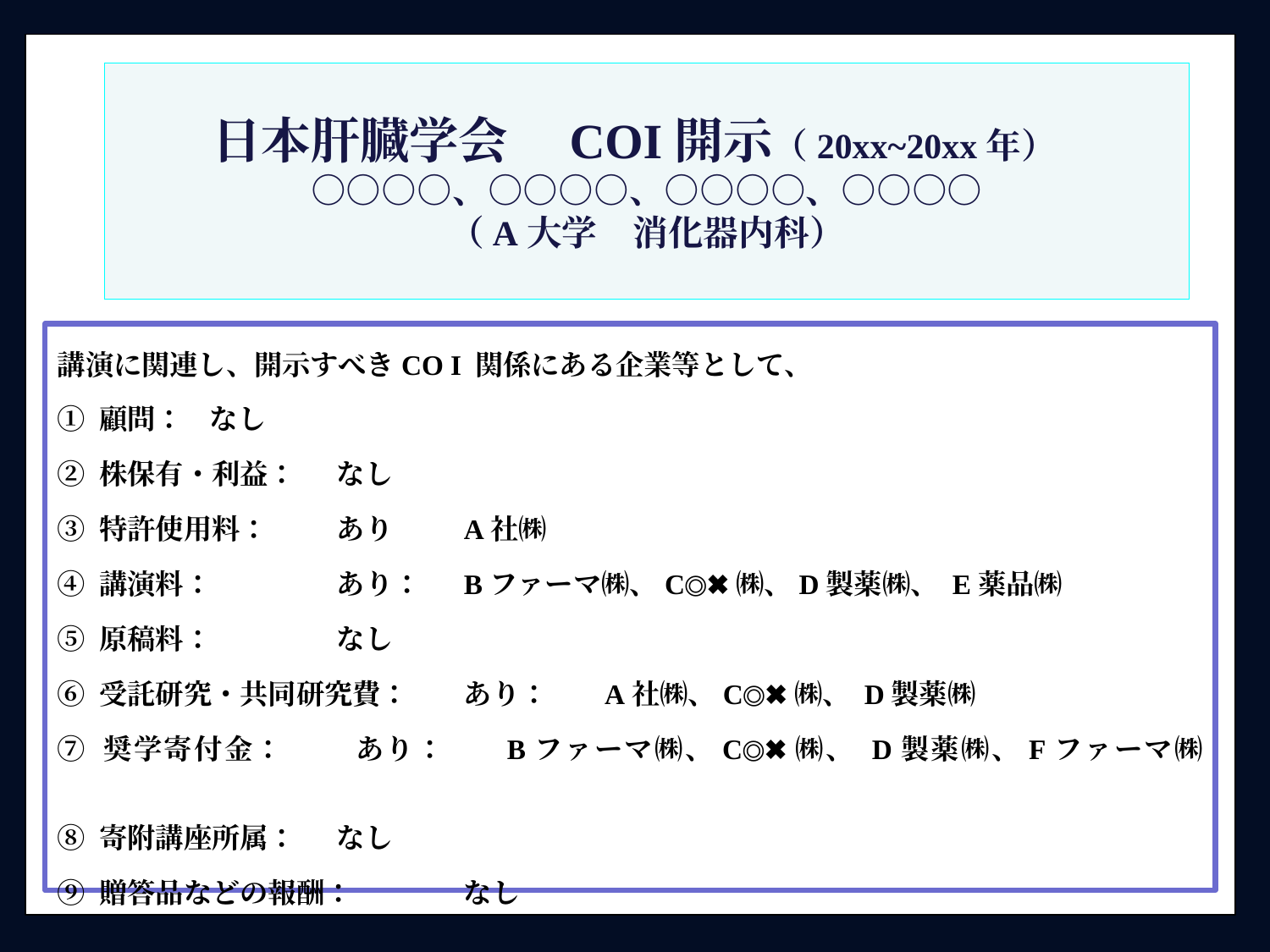

日本肝臓学会　COI開示（20xx~20xx年）　
○○○○、○○○○、○○○○、○○○○
（A大学　消化器内科）
講演に関連し、開示すべきCO I 関係にある企業等として、
① 顧問：	なし
② 株保有・利益：	なし
③ 特許使用料：	あり	A社㈱
④ 講演料：	あり：	Bファーマ㈱、C◎✖㈱、D製薬㈱、 E薬品㈱
⑤ 原稿料：	なし
⑥ 受託研究・共同研究費：	あり：	 A社㈱、C◎✖㈱、 D製薬㈱
⑦ 奨学寄付金：	あり：	 Bファーマ㈱、C◎✖㈱、 D製薬㈱、Fファーマ㈱
⑧ 寄附講座所属：	なし
⑨ 贈答品などの報酬：	なし